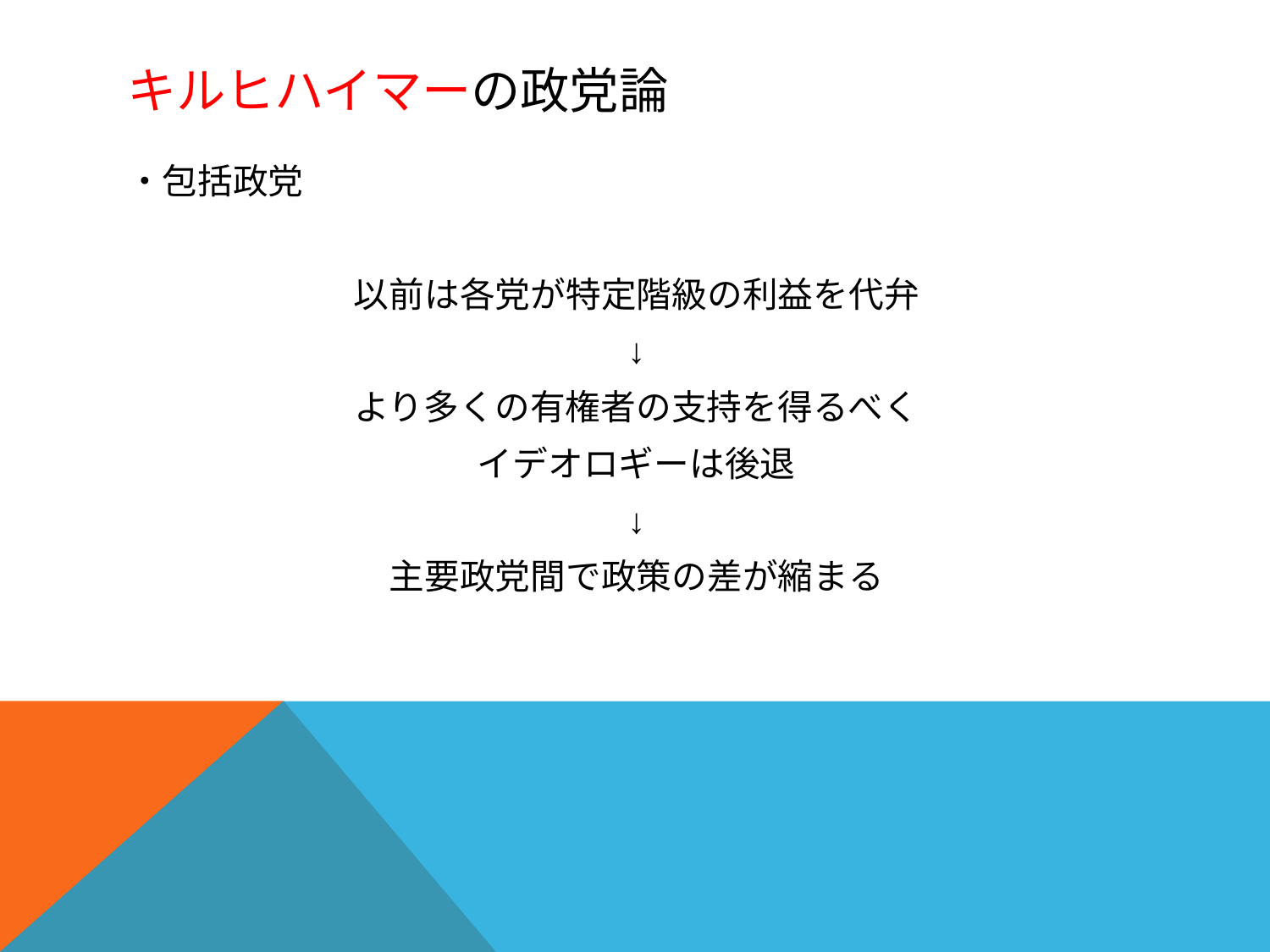

# キルヒハイマーの政党論
・包括政党

以前は各党が特定階級の利益を代弁
↓
より多くの有権者の支持を得るべく
イデオロギーは後退
↓
主要政党間で政策の差が縮まる